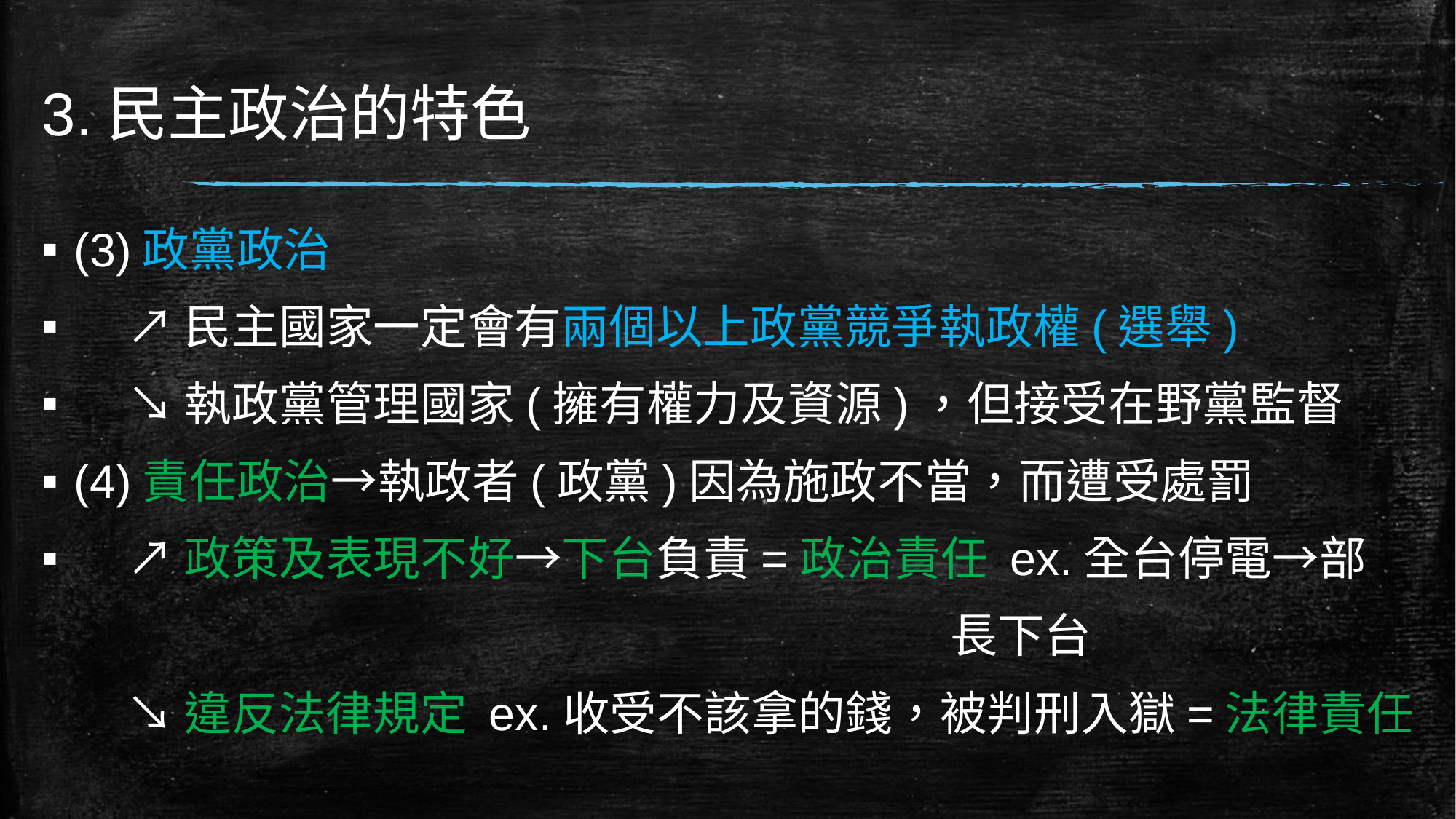

# 3.民主政治的特色
(3)政黨政治
     ↗民主國家一定會有兩個以上政黨競爭執政權(選舉)
     ↘執政黨管理國家(擁有權力及資源)，但接受在野黨監督
(4)責任政治→執政者(政黨)因為施政不當，而遭受處罰
     ↗政策及表現不好→下台負責=政治責任 ex.全台停電→部
                                                                                     長下台
        ↘違反法律規定 ex.收受不該拿的錢，被判刑入獄=法律責任